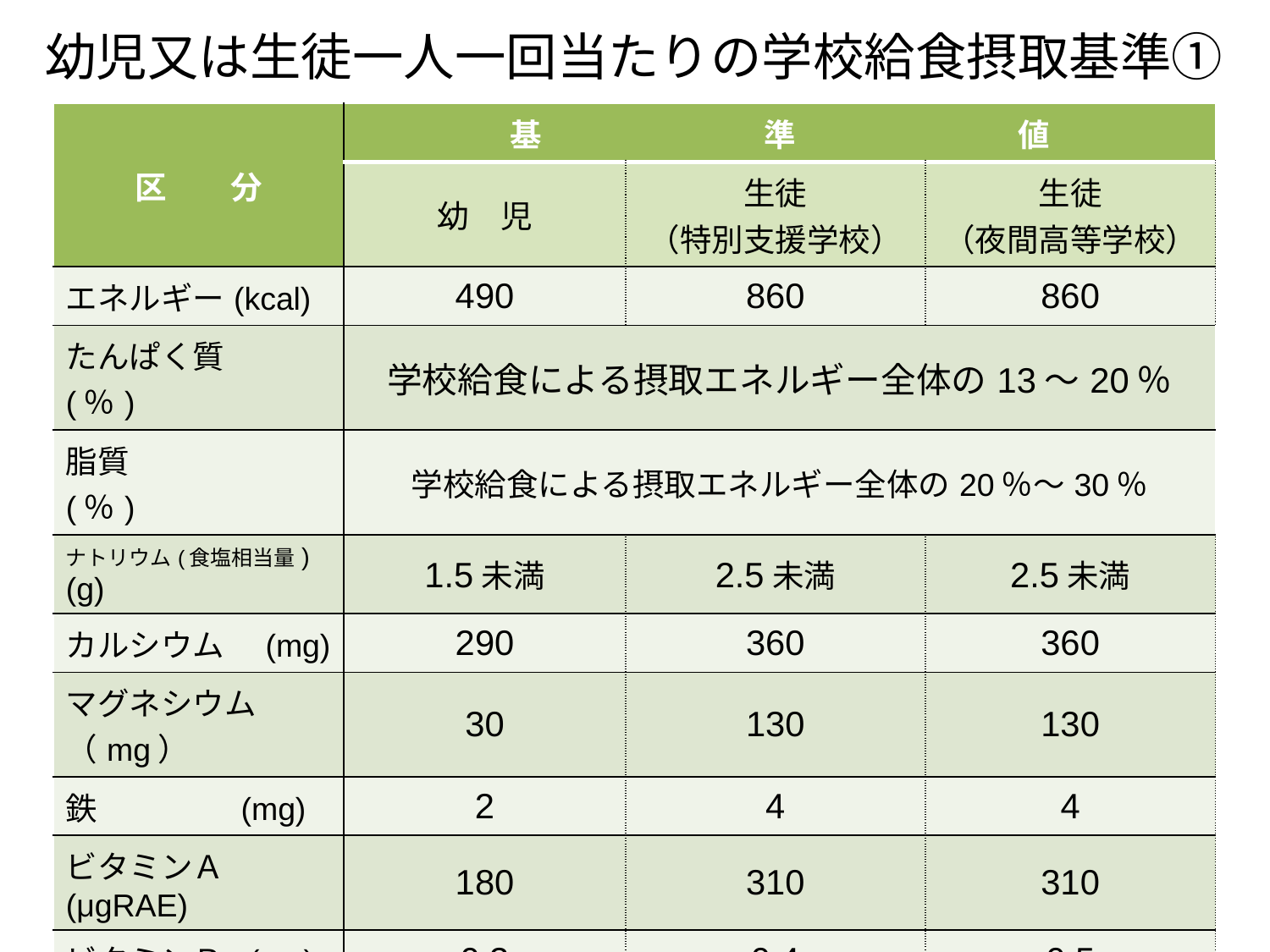

# 幼児又は生徒一人一回当たりの学校給食摂取基準①
| 区　　分 | 基　　　　　　　準　　　　　　　値 |  |  |
| --- | --- | --- | --- |
|  | 幼　児 | 生徒 （特別支援学校） | 生徒 （夜間高等学校） |
| エネルギー(kcal) | 490 | 860 | 860 |
| たんぱく質　(％) | 学校給食による摂取エネルギー全体の13～20％ |  |  |
| 脂質　　　　(％) | 学校給食による摂取エネルギー全体の20％～30％ |  |  |
| ナトリウム(食塩相当量)(g) | 1.5未満 | 2.5未満 | 2.5未満 |
| カルシウム　(mg) | 290 | 360 | 360 |
| マグネシウム（mg） | 30 | 130 | 130 |
| 鉄　　　 　(mg) | 2 | 4 | 4 |
| ビタミンＡ(μgRAE) | 180 | 310 | 310 |
| ビタミンＢ1 (mg) | 0.3 | 0.4 | 0.5 |
| ビタミンＢ2(mg) | 0.4 | 0.4 | 0.5 |
| ビタミンＣ　(mg) | 15 | 35 | 35 |
| 食物繊維　 　(g) | 4以上 | 7以上 | 7以上 |